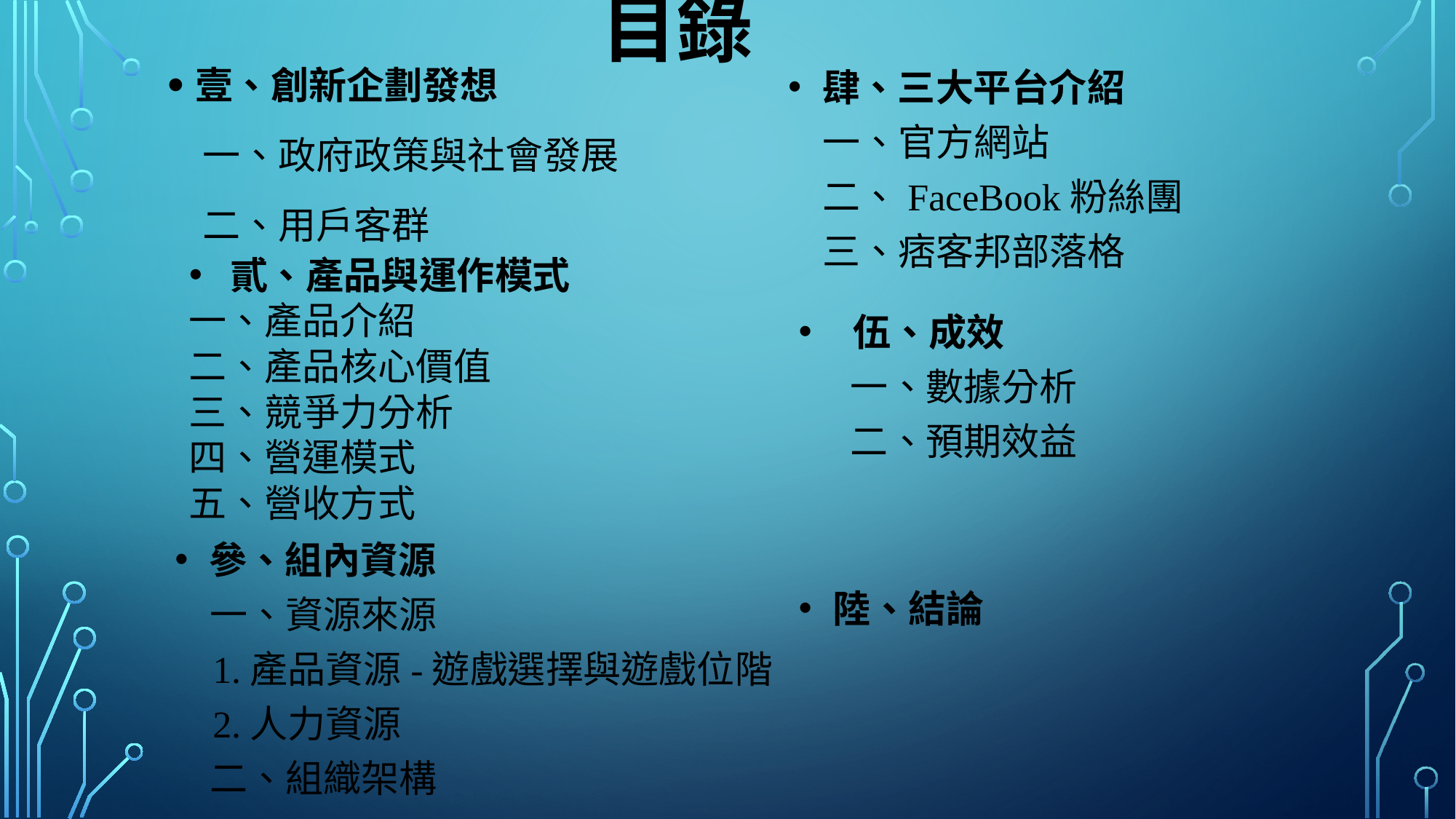

# 目錄
壹、創新企劃發想
   一、政府政策與社會發展
   二、用戶客群

肆、三大平台介紹
   一、官方網站
   二、FaceBook粉絲團
   三、痞客邦部落格

貳、產品與運作模式
一、產品介紹
二、產品核心價值
三、競爭力分析
四、營運模式
五、營收方式
伍、成效
     一、數據分析
     二、預期效益

參、組內資源
   一、資源來源
    1.產品資源-遊戲選擇與遊戲位階
    2.人力資源
   二、組織架構

陸、結論